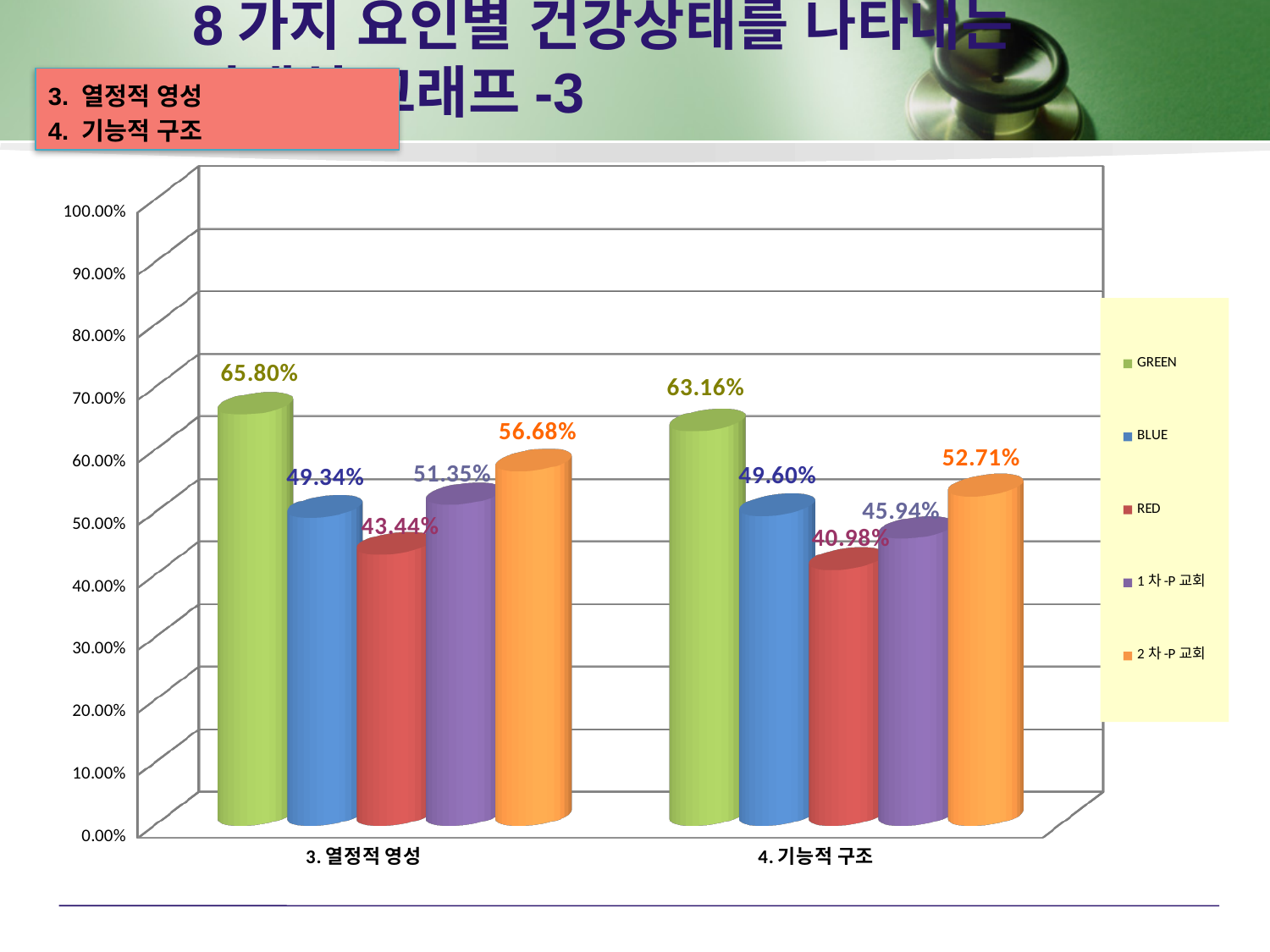

# 8가지 요인별 건강상태를 나타내는 상대치 그래프-3
3. 열정적 영성
4. 기능적 구조

[unsupported chart]